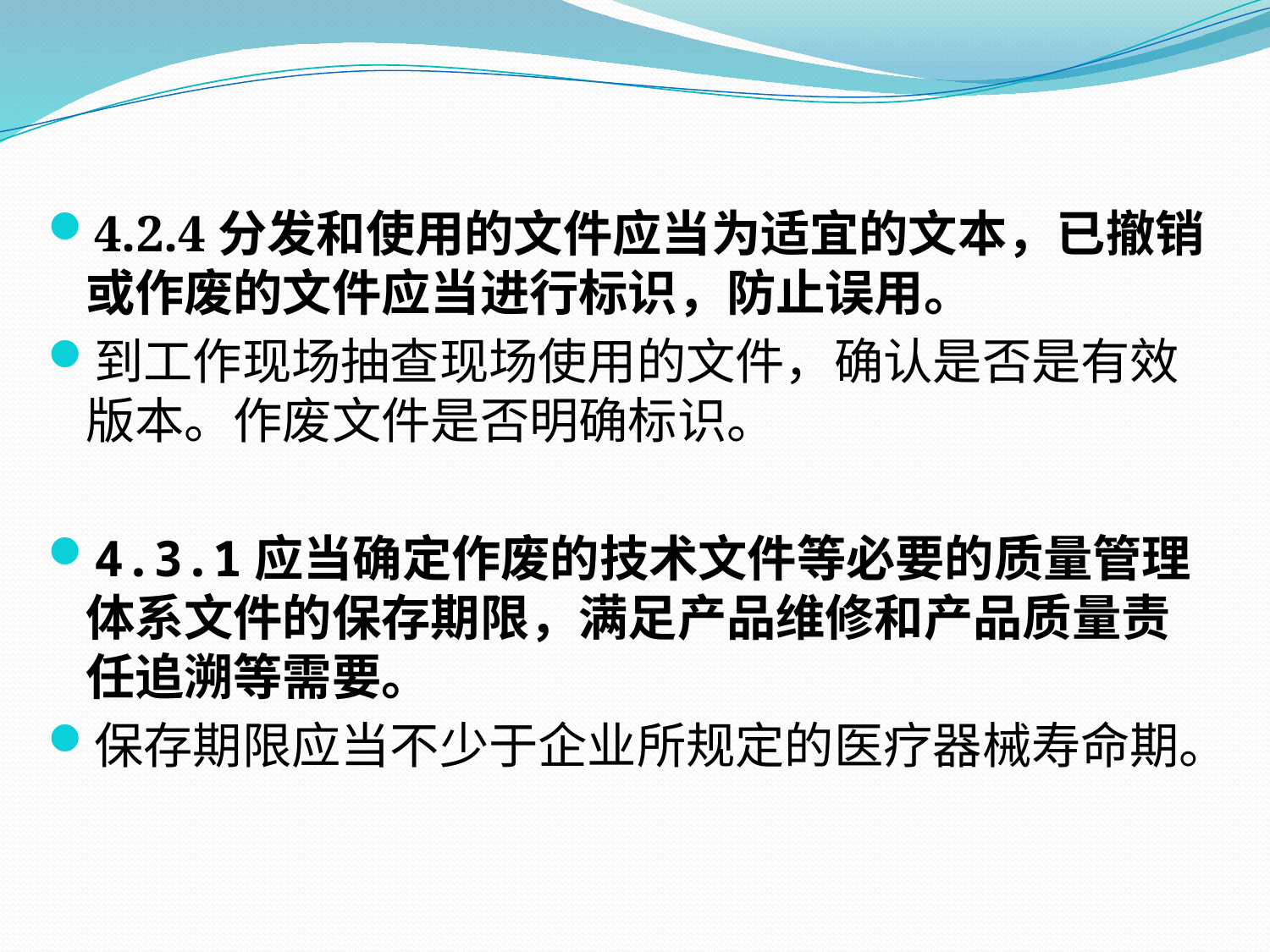

4.2.4分发和使用的文件应当为适宜的文本，已撤销或作废的文件应当进行标识，防止误用。
到工作现场抽查现场使用的文件，确认是否是有效版本。作废文件是否明确标识。

4.3.1应当确定作废的技术文件等必要的质量管理体系文件的保存期限，满足产品维修和产品质量责任追溯等需要。
保存期限应当不少于企业所规定的医疗器械寿命期。